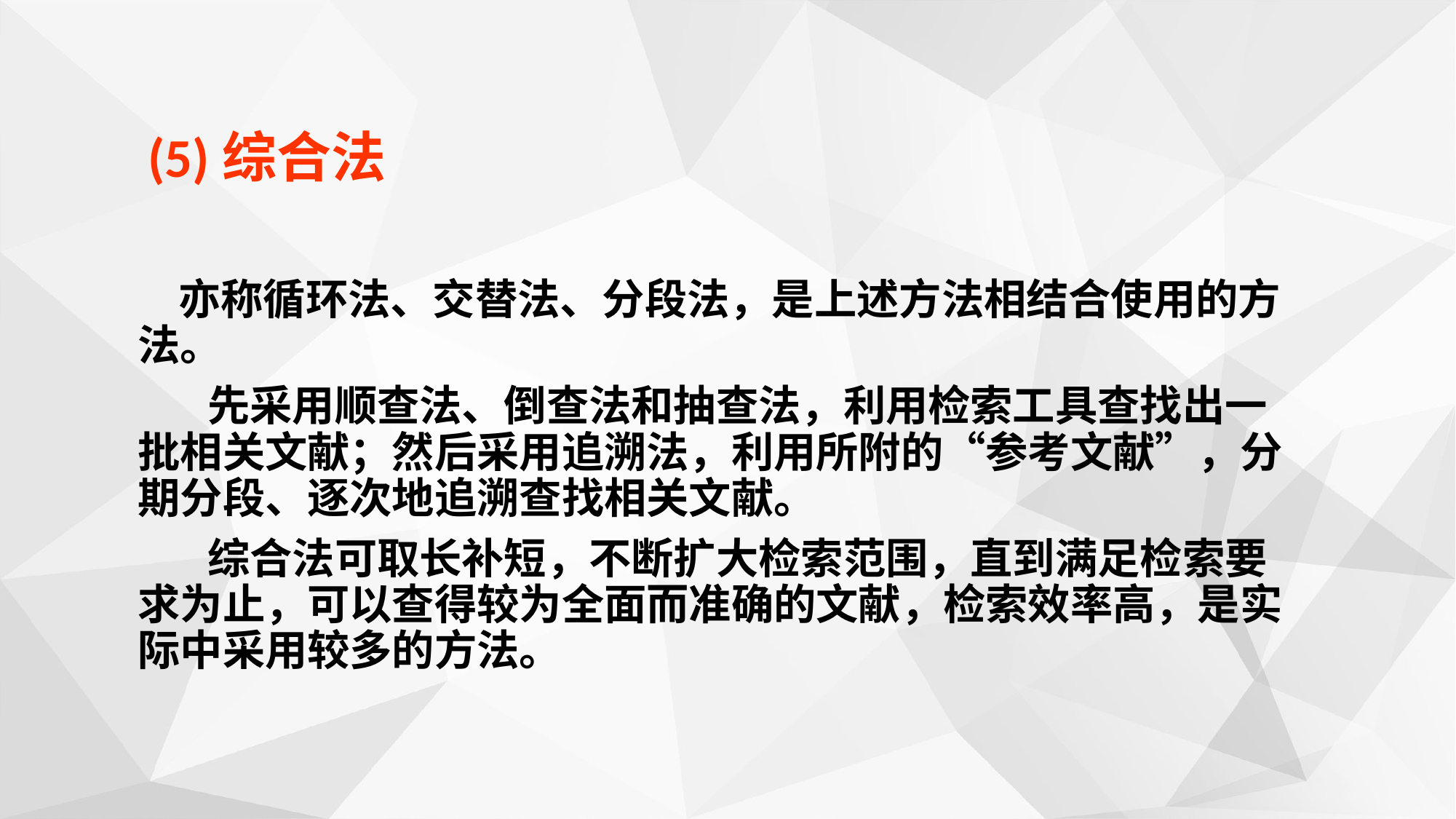

#

   (5)综合法

      亦称循环法、交替法、分段法，是上述方法相结合使用的方法。
         先采用顺查法、倒查法和抽查法，利用检索工具查找出一批相关文献；然后采用追溯法，利用所附的“参考文献”，分期分段、逐次地追溯查找相关文献。
         综合法可取长补短，不断扩大检索范围，直到满足检索要求为止，可以查得较为全面而准确的文献，检索效率高，是实际中采用较多的方法。